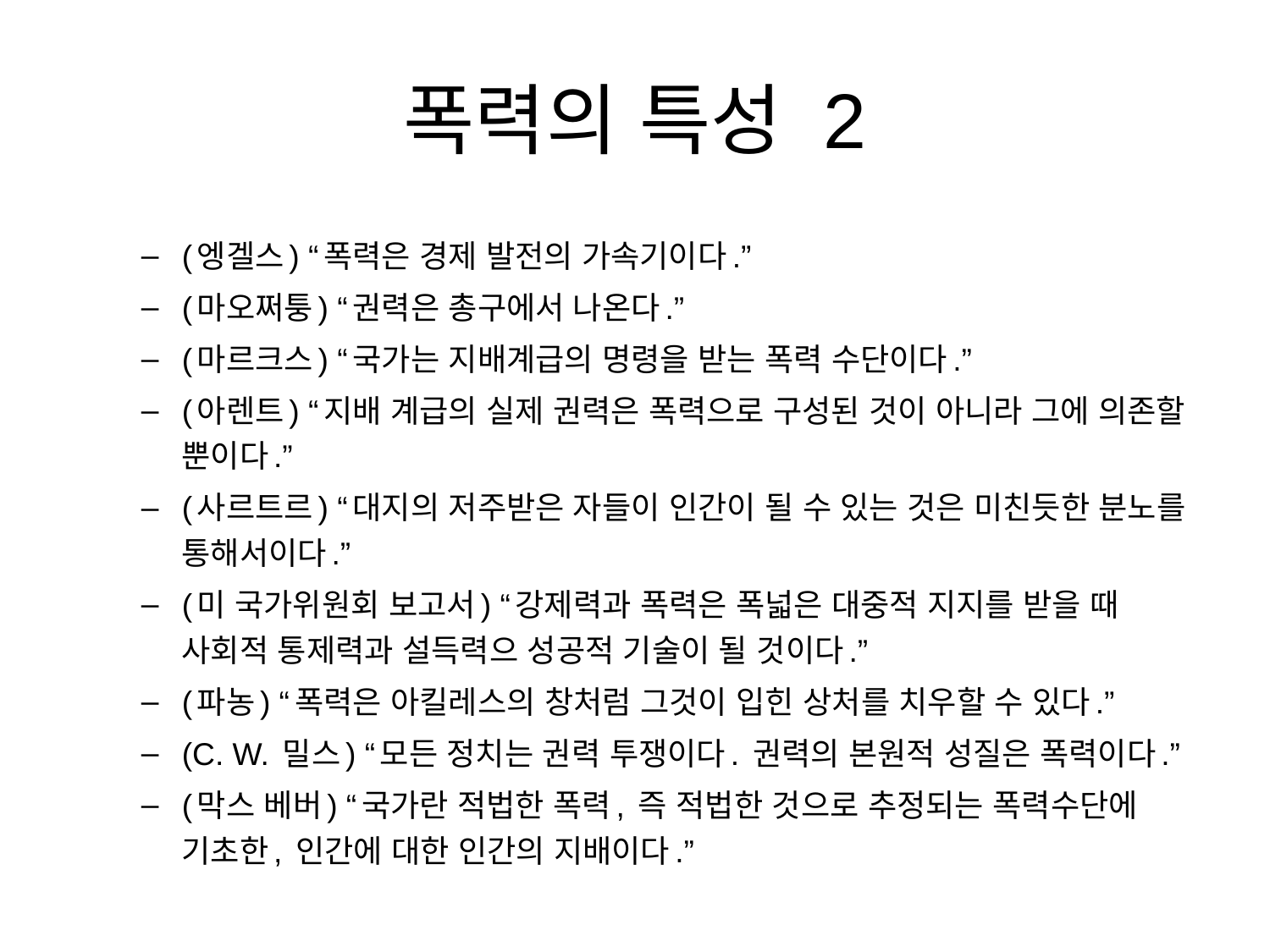

# 폭력의 특성 2
(엥겔스) “폭력은 경제 발전의 가속기이다.”
(마오쩌퉁) “권력은 총구에서 나온다.”
(마르크스) “국가는 지배계급의 명령을 받는 폭력 수단이다.”
(아렌트) “지배 계급의 실제 권력은 폭력으로 구성된 것이 아니라 그에 의존할 뿐이다.”
(사르트르) “대지의 저주받은 자들이 인간이 될 수 있는 것은 미친듯한 분노를 통해서이다.”
(미 국가위원회 보고서) “강제력과 폭력은 폭넓은 대중적 지지를 받을 때 사회적 통제력과 설득력으 성공적 기술이 될 것이다.”
(파농) “폭력은 아킬레스의 창처럼 그것이 입힌 상처를 치우할 수 있다.”
(C. W. 밀스) “모든 정치는 권력 투쟁이다. 권력의 본원적 성질은 폭력이다.”
(막스 베버) “국가란 적법한 폭력, 즉 적법한 것으로 추정되는 폭력수단에 기초한, 인간에 대한 인간의 지배이다.”